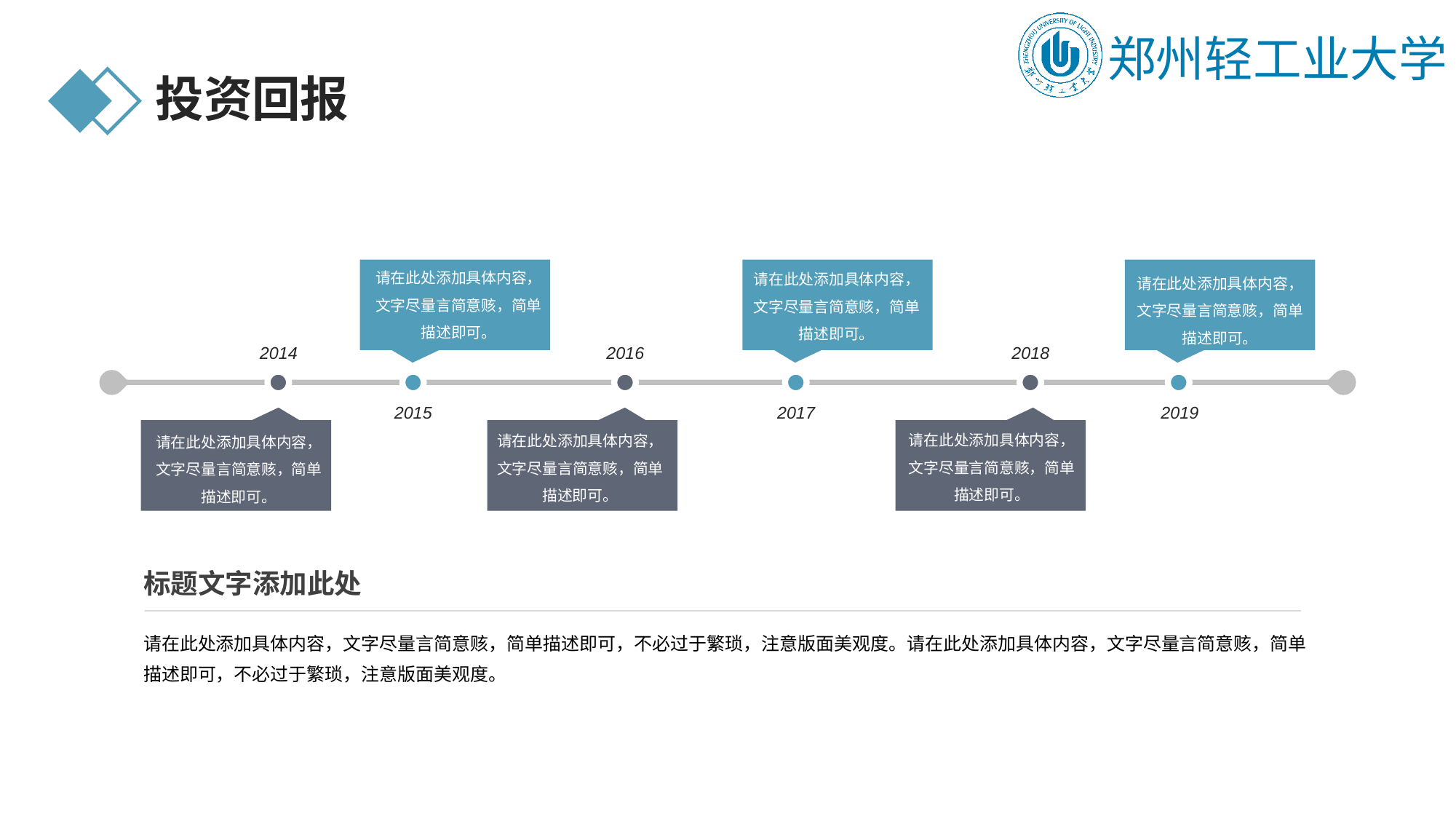

投资回报
请在此处添加具体内容，文字尽量言简意赅，简单描述即可。
请在此处添加具体内容，文字尽量言简意赅，简单描述即可。
请在此处添加具体内容，文字尽量言简意赅，简单描述即可。

2014
2016
2018

2015
2017
2019

请在此处添加具体内容，文字尽量言简意赅，简单描述即可。
请在此处添加具体内容，文字尽量言简意赅，简单描述即可。
请在此处添加具体内容，文字尽量言简意赅，简单描述即可。
标题文字添加此处
请在此处添加具体内容，文字尽量言简意赅，简单描述即可，不必过于繁琐，注意版面美观度。请在此处添加具体内容，文字尽量言简意赅，简单描述即可，不必过于繁琐，注意版面美观度。